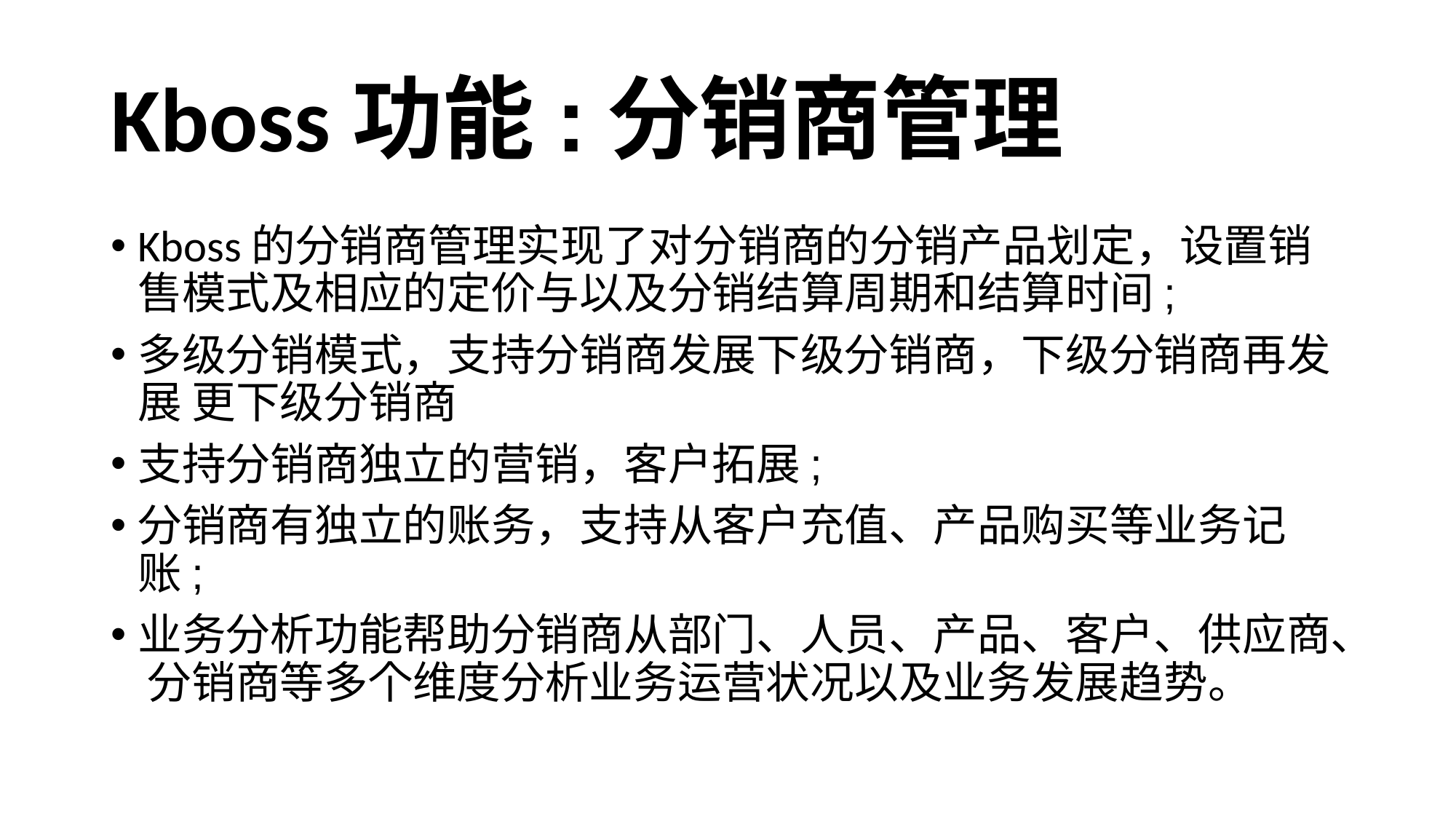

# Kboss功能:分销商管理
Kboss的分销商管理实现了对分销商的分销产品划定，设置销售模式及相应的定价与以及分销结算周期和结算时间;
多级分销模式，支持分销商发展下级分销商，下级分销商再发展 更下级分销商
支持分销商独立的营销，客户拓展;
分销商有独立的账务，支持从客户充值、产品购买等业务记账;
业务分析功能帮助分销商从部⻔、人员、产品、客户、供应商、 分销商等多个维度分析业务运营状况以及业务发展趋势。